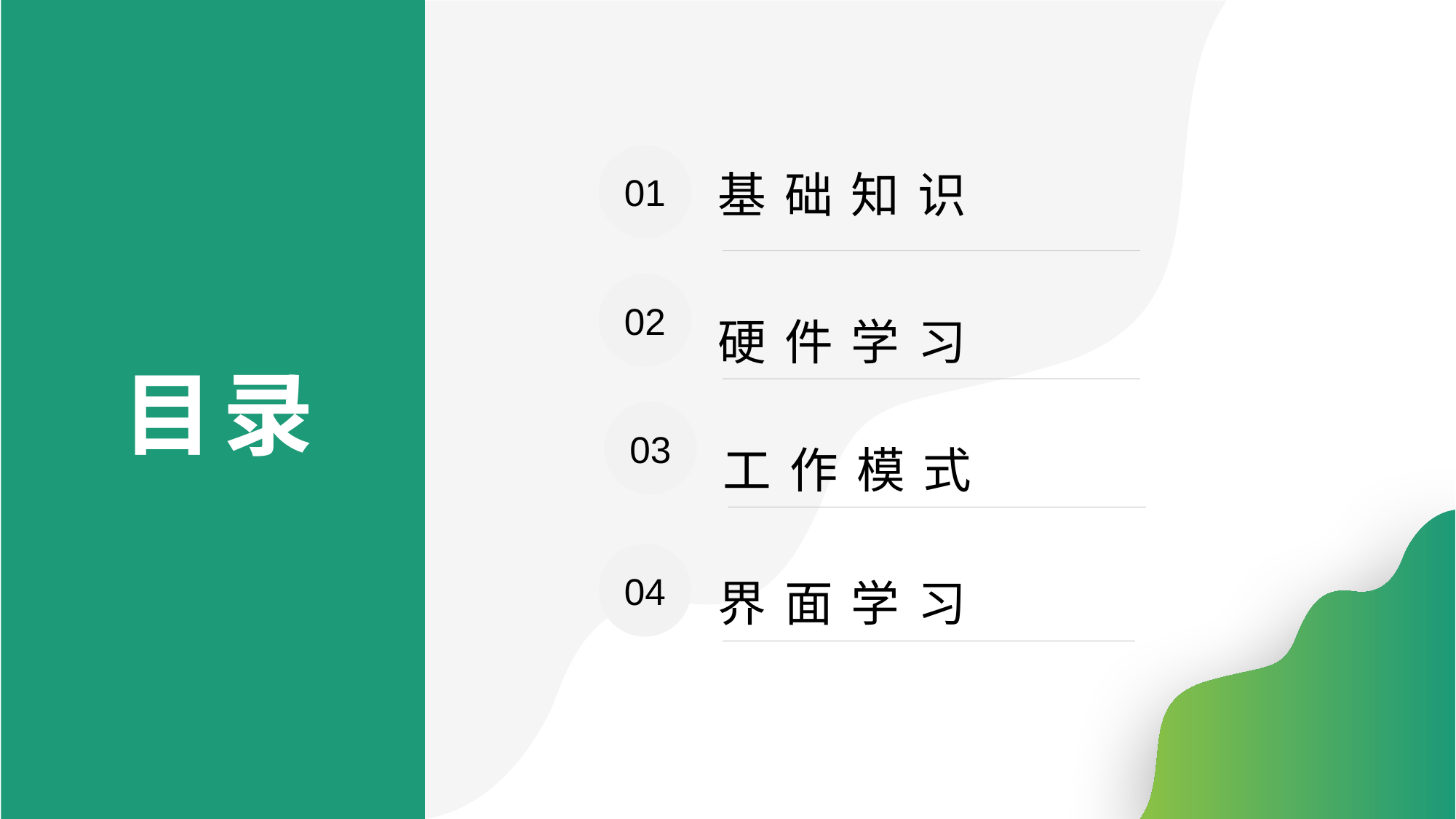

01
基础知识
02
硬件学习
目录
03
工作模式

04
界面学习